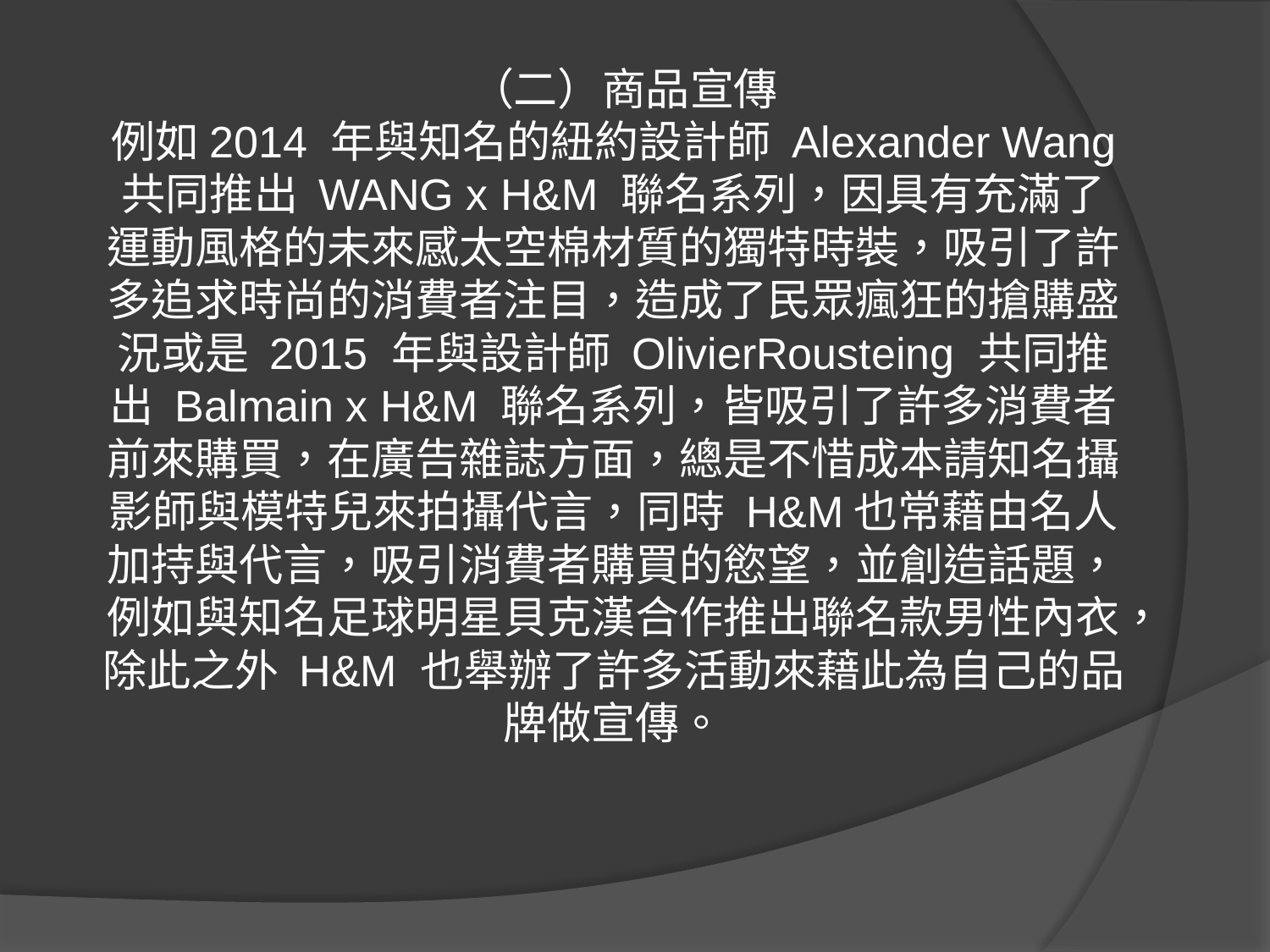

# （二）商品宣傳 例如2014 年與知名的紐約設計師 Alexander Wang 共同推出 WANG x H&M 聯名系列，因具有充滿了運動風格的未來感太空棉材質的獨特時裝，吸引了許多追求時尚的消費者注目，造成了民眾瘋狂的搶購盛況或是 2015 年與設計師 OlivierRousteing 共同推出 Balmain x H&M 聯名系列，皆吸引了許多消費者前來購買，在廣告雜誌方面，總是不惜成本請知名攝影師與模特兒來拍攝代言，同時 H&M也常藉由名人加持與代言，吸引消費者購買的慾望，並創造話題，例如與知名足球明星貝克漢合作推出聯名款男性內衣，除此之外 H&M 也舉辦了許多活動來藉此為自己的品牌做宣傳。